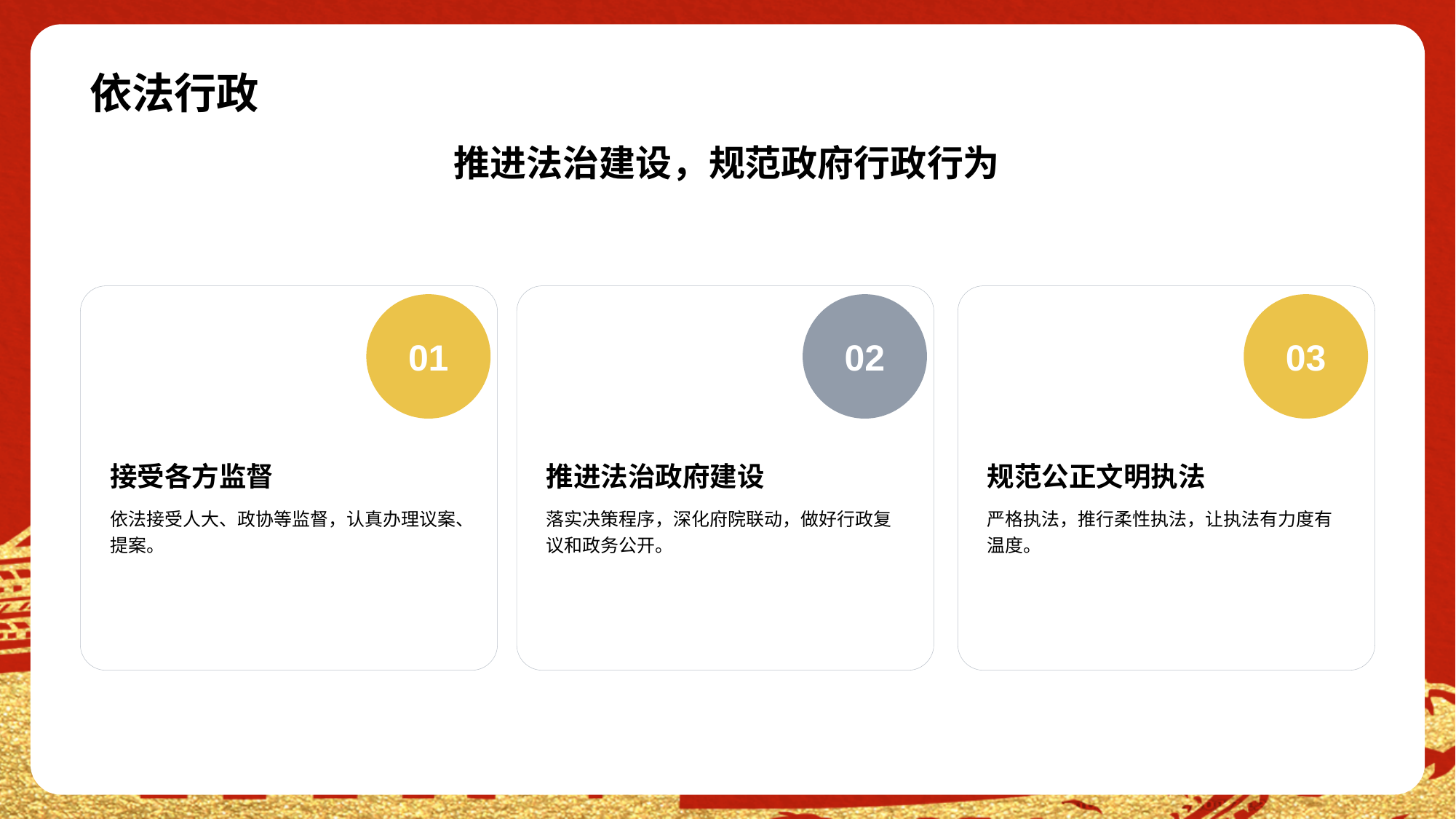

# 依法行政
推进法治建设，规范政府行政行为

01
接受各方监督
依法接受人大、政协等监督，认真办理议案、提案。

02
推进法治政府建设
落实决策程序，深化府院联动，做好行政复议和政务公开。

03
规范公正文明执法
严格执法，推行柔性执法，让执法有力度有温度。